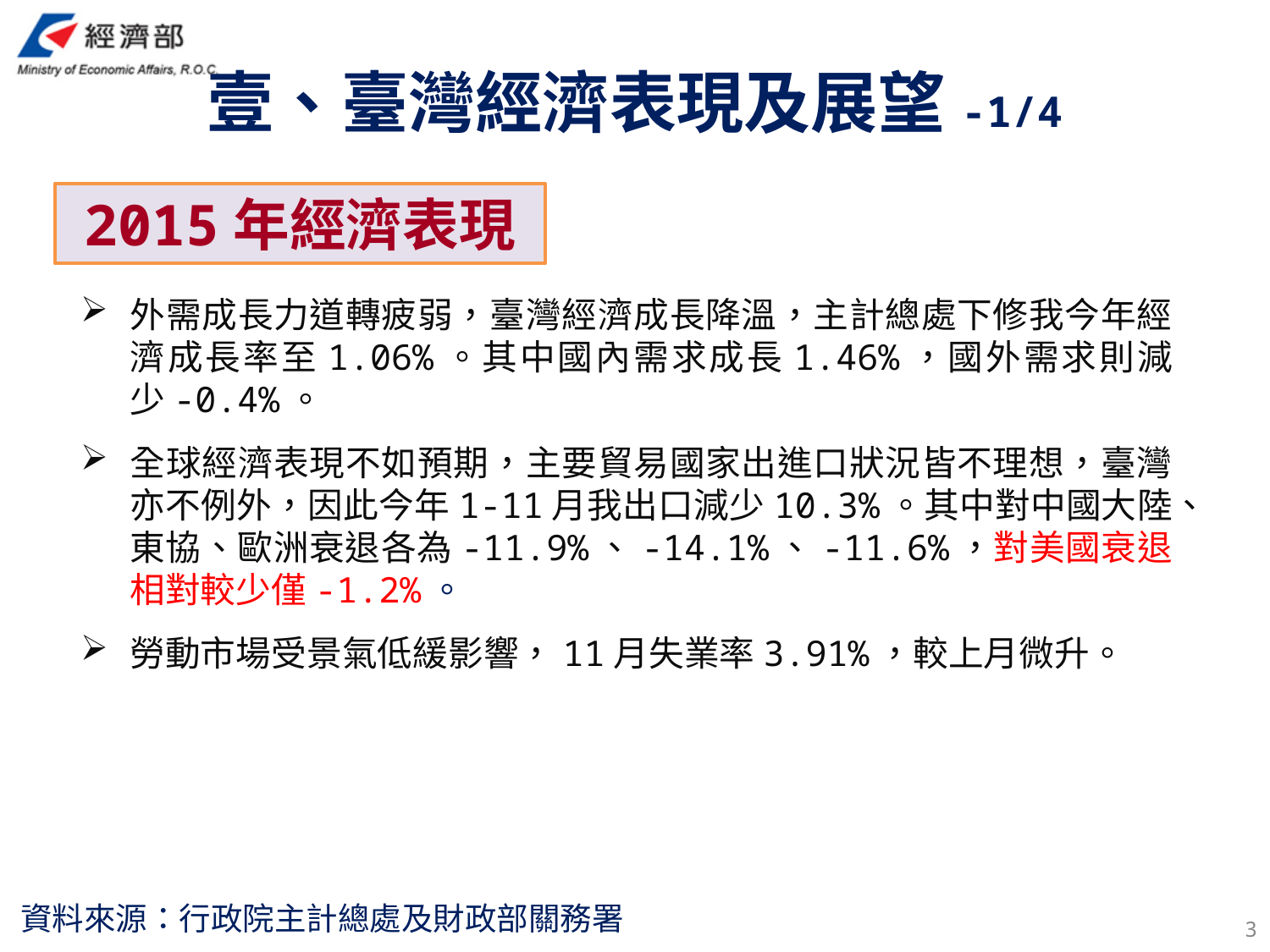

壹、臺灣經濟表現及展望-1/4
2015年經濟表現
外需成長力道轉疲弱，臺灣經濟成長降溫，主計總處下修我今年經濟成長率至1.06%。其中國內需求成長1.46%，國外需求則減少-0.4%。
全球經濟表現不如預期，主要貿易國家出進口狀況皆不理想，臺灣亦不例外，因此今年1-11月我出口減少10.3%。其中對中國大陸、東協、歐洲衰退各為-11.9%、-14.1%、-11.6%，對美國衰退相對較少僅-1.2%。
勞動市場受景氣低緩影響，11月失業率3.91%，較上月微升。

資料來源：行政院主計總處及財政部關務署
3